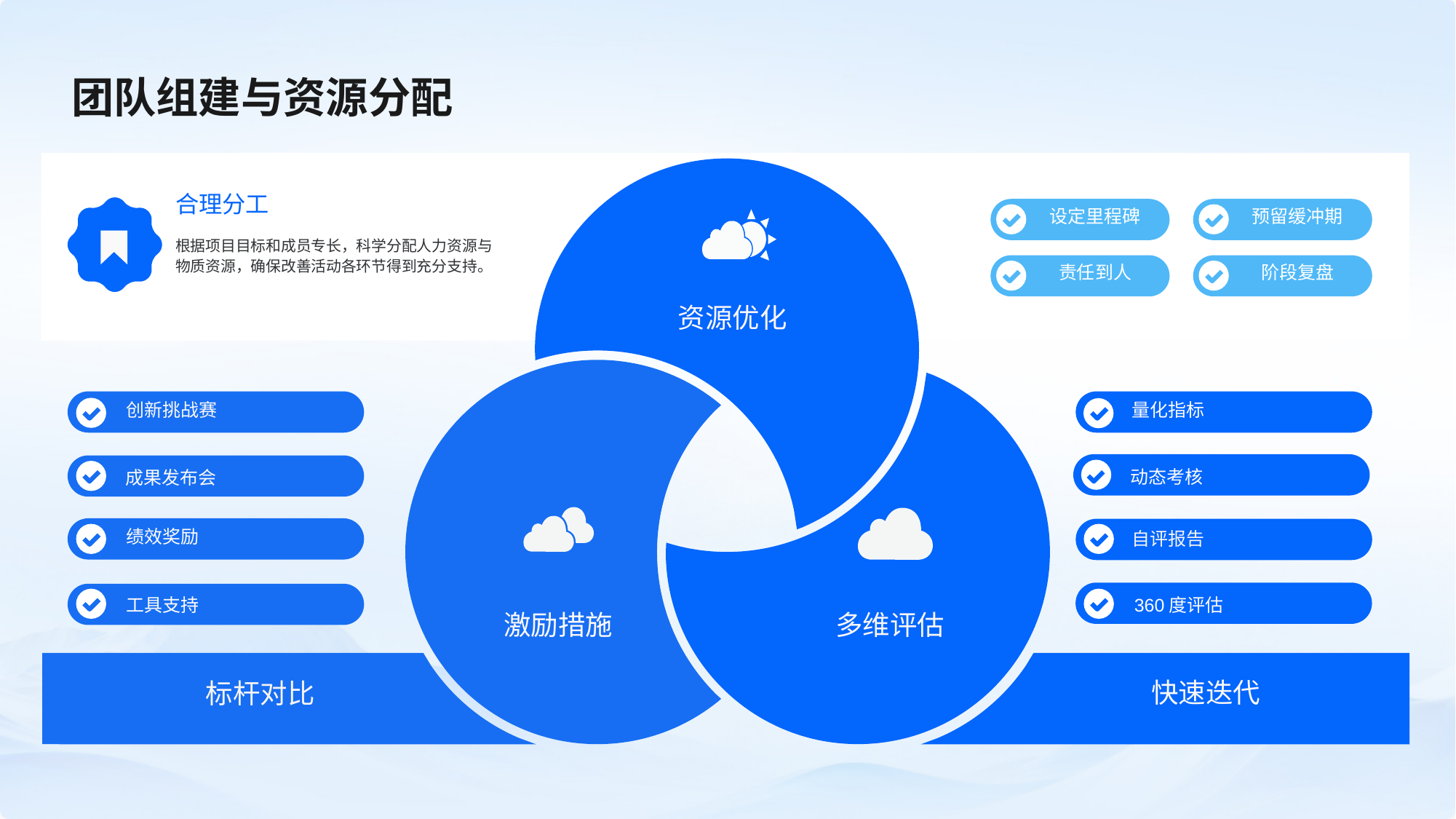

团队组建与资源分配

合理分工

设定里程碑
预留缓冲期

根据项目目标和成员专长，科学分配人力资源与物质资源，确保改善活动各环节得到充分支持。

责任到人
阶段复盘

资源优化

创新挑战赛
量化指标

动态考核
成果发布会

绩效奖励
自评报告

工具支持
360度评估

激励措施
多维评估

快速迭代
标杆对比